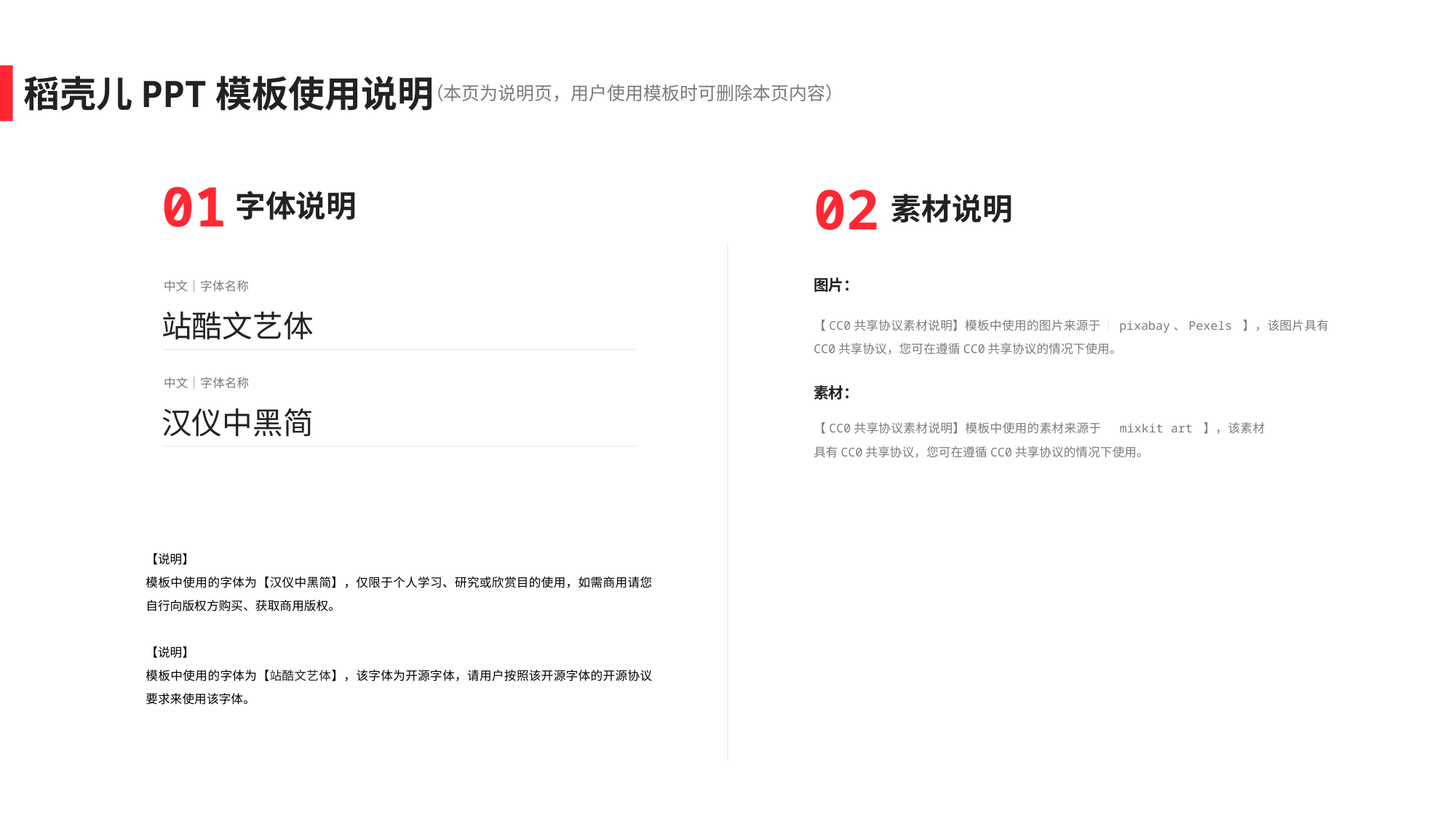

稻壳儿PPT模板使用说明
（本页为说明页，用户使用模板时可删除本页内容）
01
字体说明
02
素材说明
图片：
【CC0共享协议素材说明】模板中使用的图片来源于【 pixabay、Pexels 】，该图片具有CC0共享协议，您可在遵循CC0共享协议的情况下使用。
中文｜字体名称
站酷文艺体
中文｜字体名称
汉仪中黑简
素材：
【CC0共享协议素材说明】模板中使用的素材来源于【 mixkit art 】，该素材具有CC0共享协议，您可在遵循CC0共享协议的情况下使用。
【说明】
模板中使用的字体为【汉仪中黑简】，仅限于个人学习、研究或欣赏目的使用，如需商用请您自行向版权方购买、获取商用版权。

【说明】
模板中使用的字体为【站酷文艺体】，该字体为开源字体，请用户按照该开源字体的开源协议要求来使用该字体。